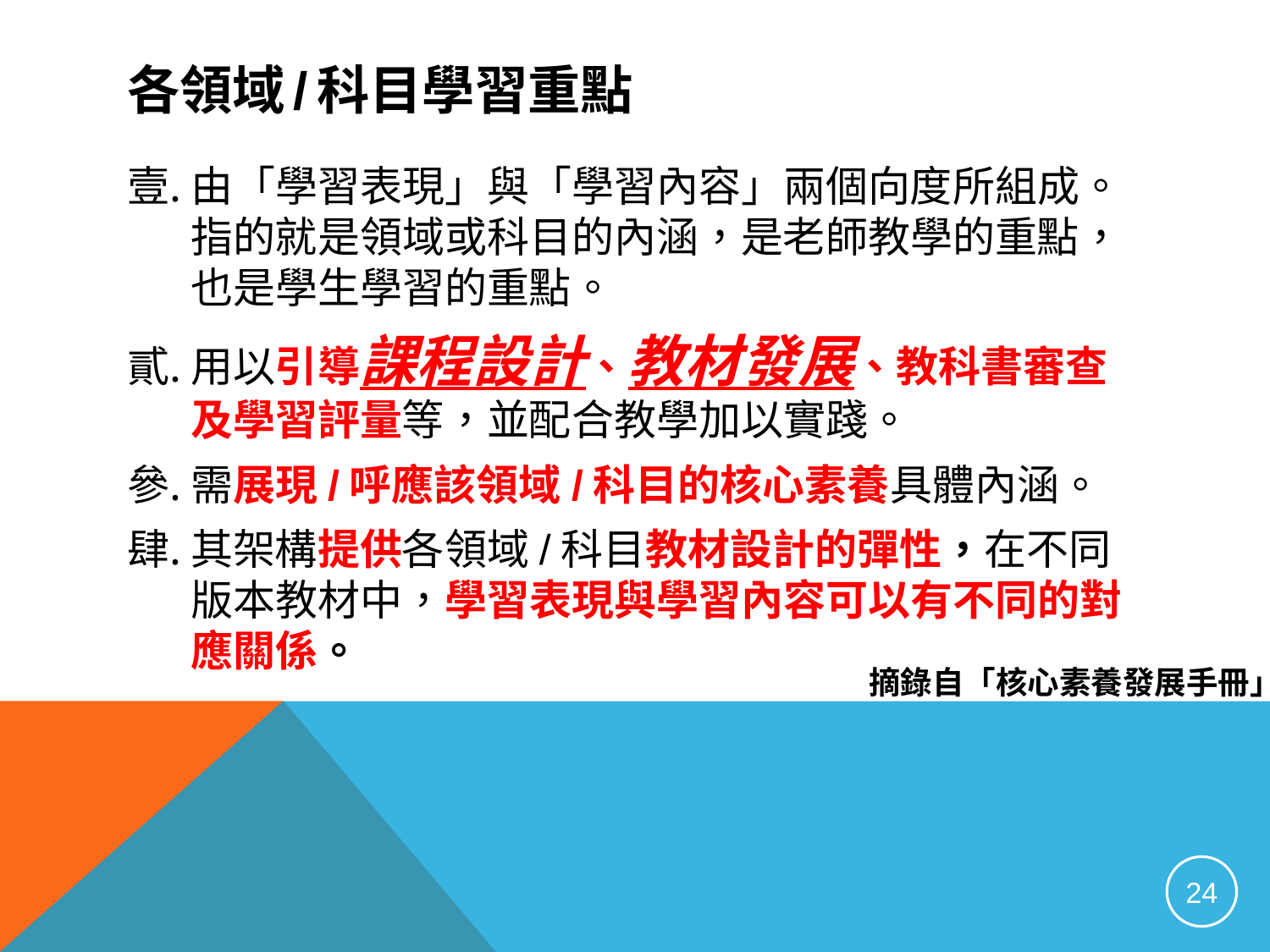

# 各領域/科目學習重點
由「學習表現」與「學習內容」兩個向度所組成。指的就是領域或科目的內涵，是老師教學的重點，也是學生學習的重點。
用以引導課程設計、教材發展、教科書審查及學習評量等，並配合教學加以實踐。
需展現/呼應該領域/科目的核心素養具體內涵。
其架構提供各領域/科目教材設計的彈性，在不同版本教材中，學習表現與學習內容可以有不同的對應關係。
摘錄自「核心素養發展手冊」
24